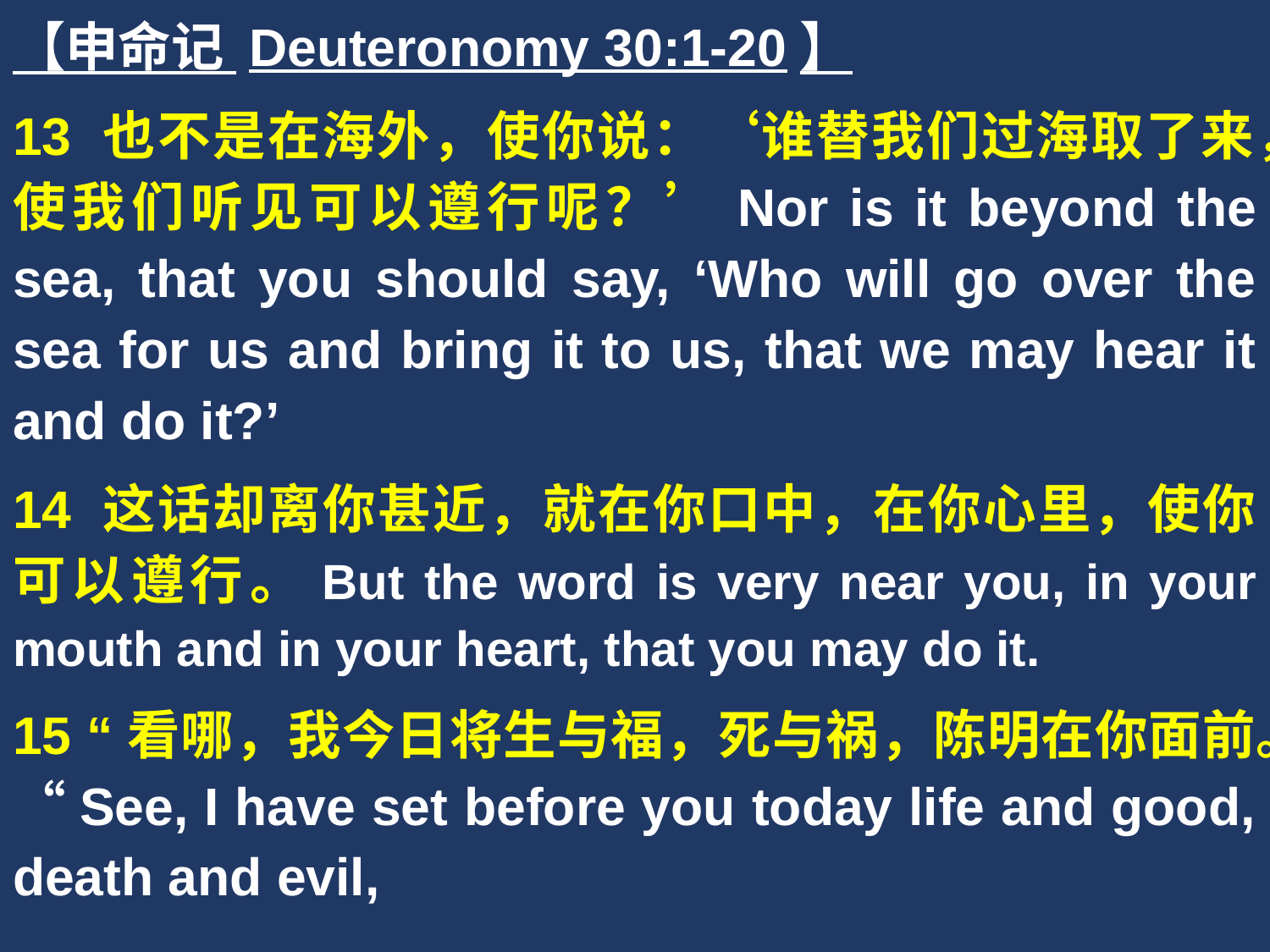

【申命记 Deuteronomy 30:1-20】
13 也不是在海外，使你说：‘谁替我们过海取了来，使我们听见可以遵行呢？’Nor is it beyond the sea, that you should say, ‘Who will go over the sea for us and bring it to us, that we may hear it and do it?’
14 这话却离你甚近，就在你口中，在你心里，使你可以遵行。But the word is very near you, in your mouth and in your heart, that you may do it.
15 “看哪，我今日将生与福，死与祸，陈明在你面前。“See, I have set before you today life and good, death and evil,